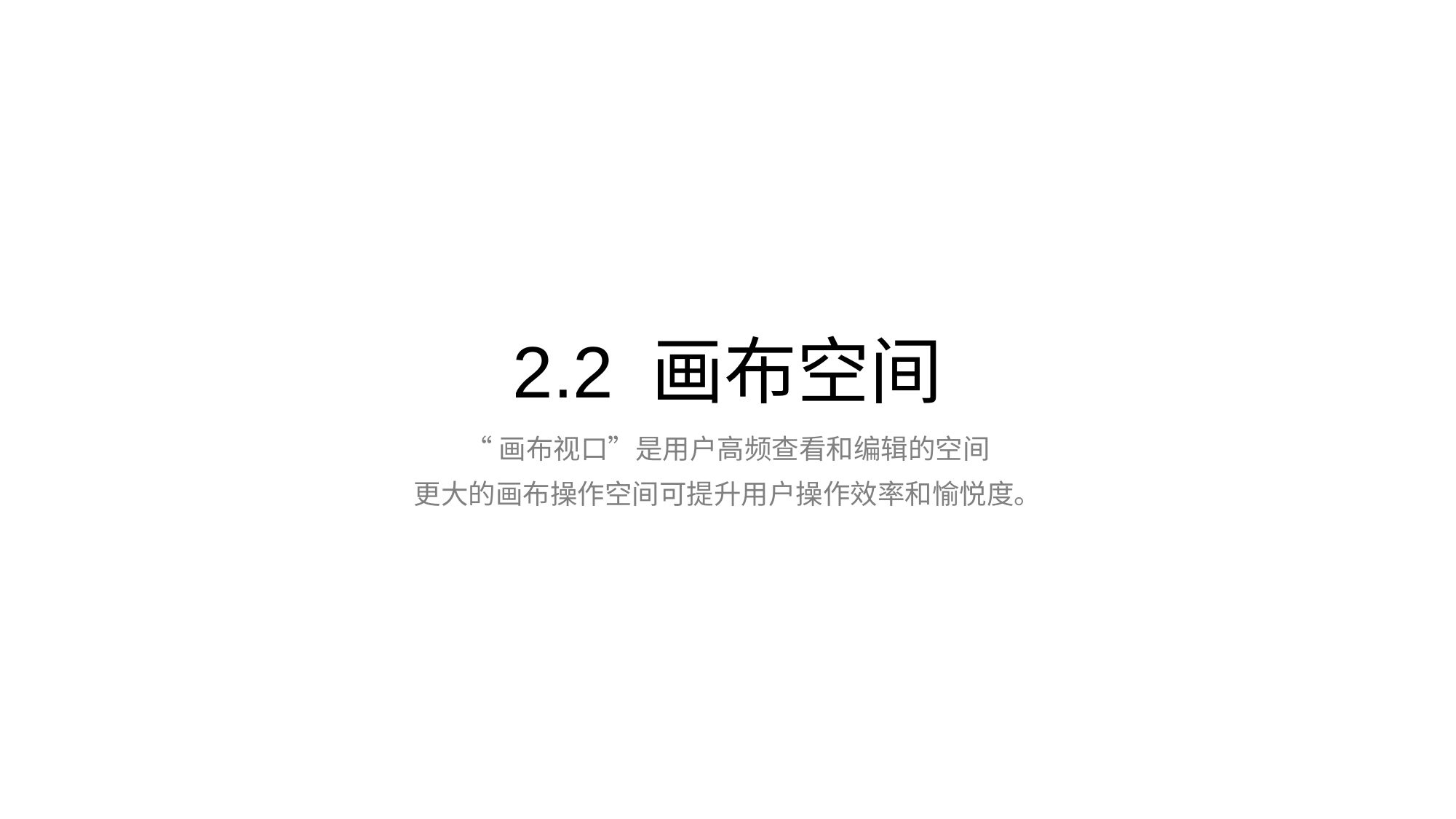

# 2.2 画布空间
“画布视口”是用户高频查看和编辑的空间
更大的画布操作空间可提升用户操作效率和愉悦度。